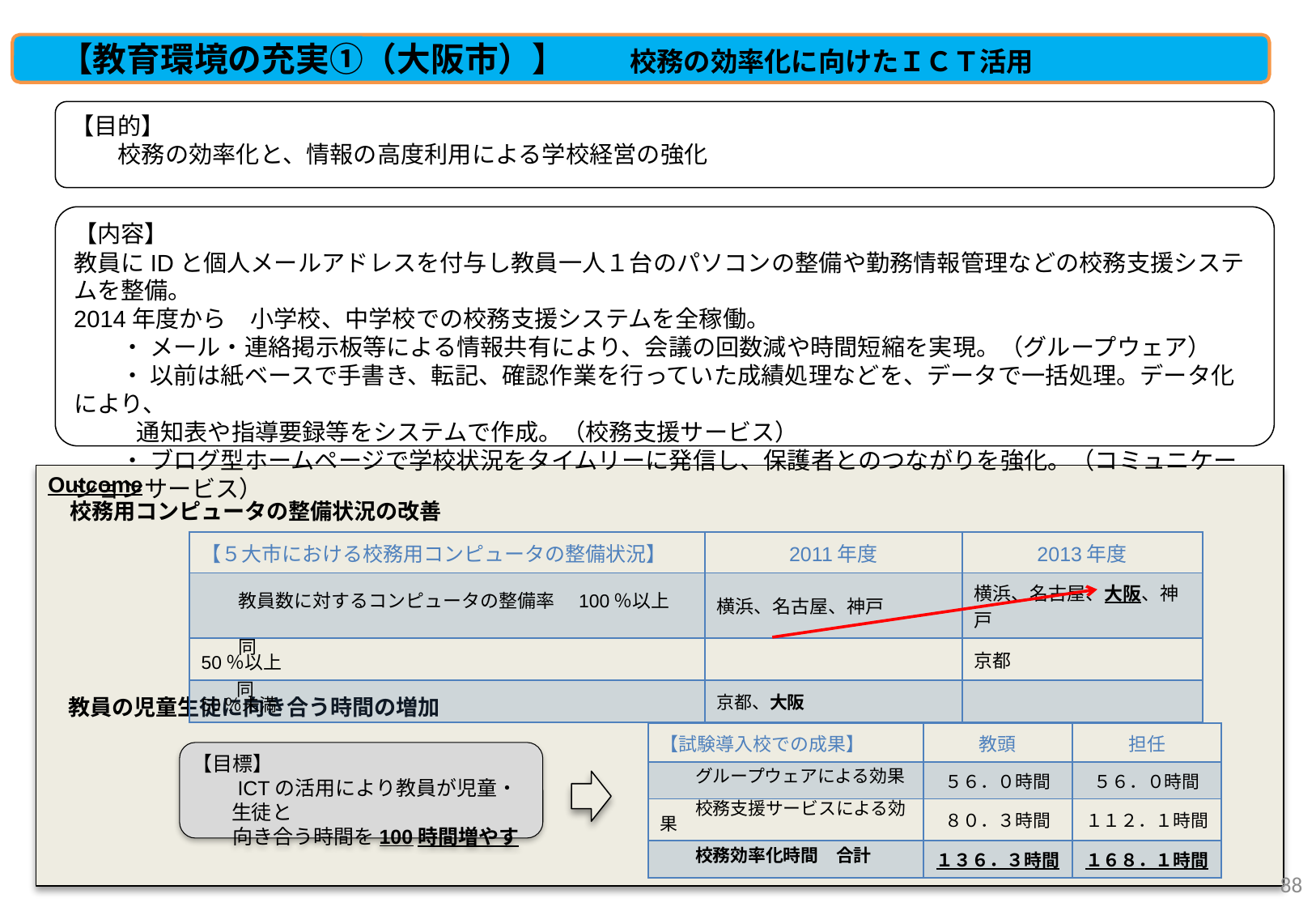

【教育環境の充実①（大阪市）】　　校務の効率化に向けたＩＣＴ活用
【目的】
　　校務の効率化と、情報の高度利用による学校経営の強化
【内容】
教員にIDと個人メールアドレスを付与し教員一人１台のパソコンの整備や勤務情報管理などの校務支援システムを整備。
2014年度から　小学校、中学校での校務支援システムを全稼働。
　　・ メール・連絡掲示板等による情報共有により、会議の回数減や時間短縮を実現。（グループウェア）
　　・ 以前は紙ベースで手書き、転記、確認作業を行っていた成績処理などを、データで一括処理。データ化により、
　   　通知表や指導要録等をシステムで作成。（校務支援サービス）
　　・ ブログ型ホームページで学校状況をタイムリーに発信し、保護者とのつながりを強化。（コミュニケーションサービス）

Outcome
　校務用コンピュータの整備状況の改善

　教員の児童生徒に向き合う時間の増加

| 【５大市における校務用コンピュータの整備状況】 | 2011年度 | 2013年度 |
| --- | --- | --- |
| 教員数に対するコンピュータの整備率　100％以上 | 横浜、名古屋、神戸 | 横浜、名古屋、大阪、神戸 |
| 同　　　　　　　　　　　　　　　　　　　　　　　50％以上 |  | 京都 |
| 同　　　　　　　　　　　　　　　　　　　　　　　50％未満 | 京都、大阪 |  |
| 【試験導入校での成果】 | 教頭 | 担任 |
| --- | --- | --- |
| グループウェアによる効果 | ５６．０時間 | ５６．０時間 |
| 校務支援サービスによる効果 | ８０．３時間 | １１２．１時間 |
| 校務効率化時間　合計 | １３６．３時間 | １６８．１時間 |
【目標】
　　ICTの活用により教員が児童・生徒と
　　向き合う時間を100時間増やす

88